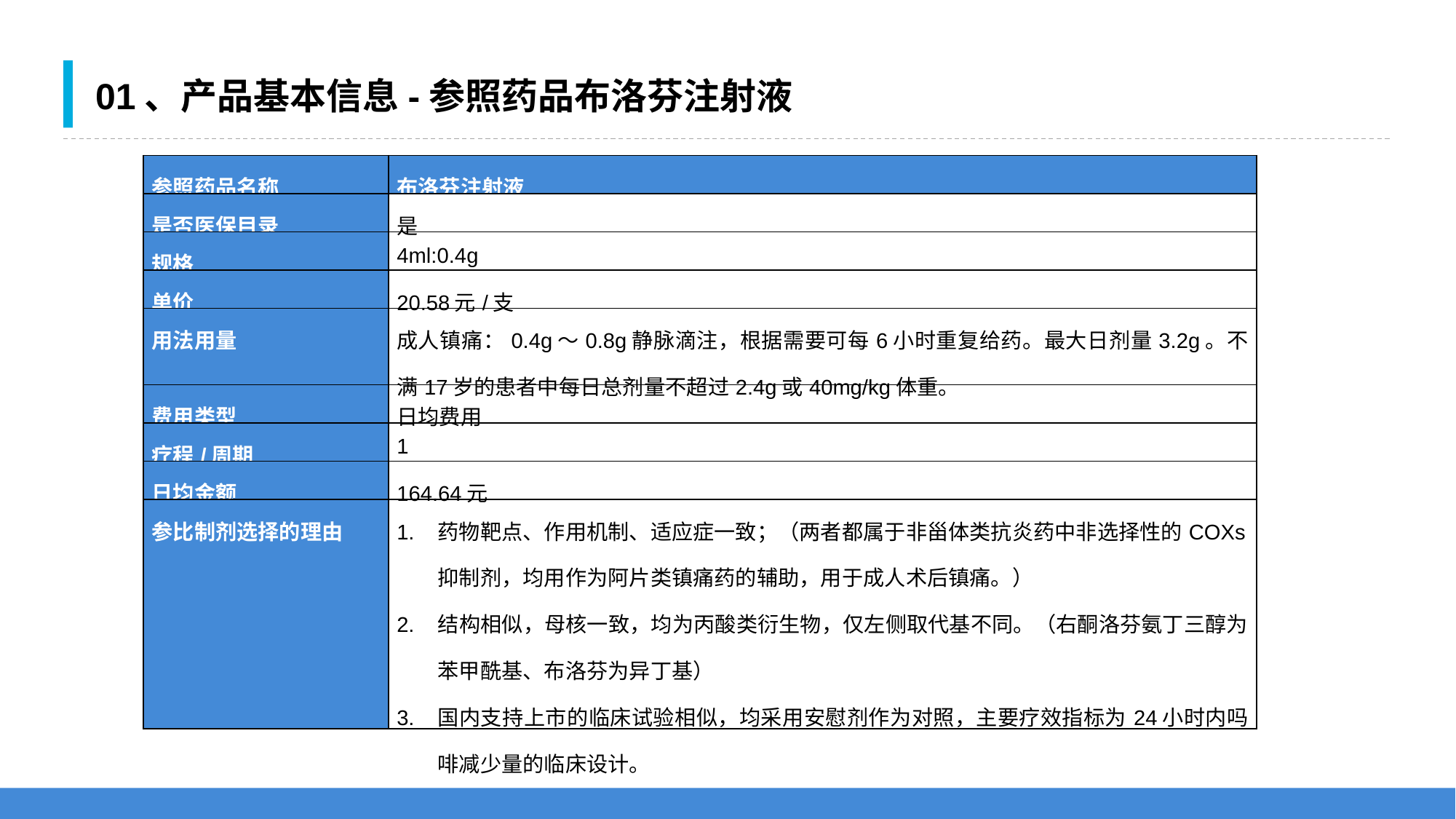

01、产品基本信息-参照药品布洛芬注射液
| 参照药品名称 | 布洛芬注射液 |
| --- | --- |
| 是否医保目录 | 是 |
| 规格 | 4ml:0.4g |
| 单价 | 20.58元/支 |
| 用法用量 | 成人镇痛：0.4g～0.8g静脉滴注，根据需要可每6小时重复给药。最大日剂量3.2g。不满17岁的患者中每日总剂量不超过2.4g或40mg/kg体重。 |
| 费用类型 | 日均费用 |
| 疗程/周期 | 1 |
| 日均金额 | 164.64元 |
| 参比制剂选择的理由 | 药物靶点、作用机制、适应症一致；（两者都属于非甾体类抗炎药中非选择性的COXs抑制剂，均用作为阿片类镇痛药的辅助，用于成人术后镇痛。） 结构相似，母核一致，均为丙酸类衍生物，仅左侧取代基不同。（右酮洛芬氨丁三醇为苯甲酰基、布洛芬为异丁基） 国内支持上市的临床试验相似，均采用安慰剂作为对照，主要疗效指标为24小时内吗啡减少量的临床设计。 |